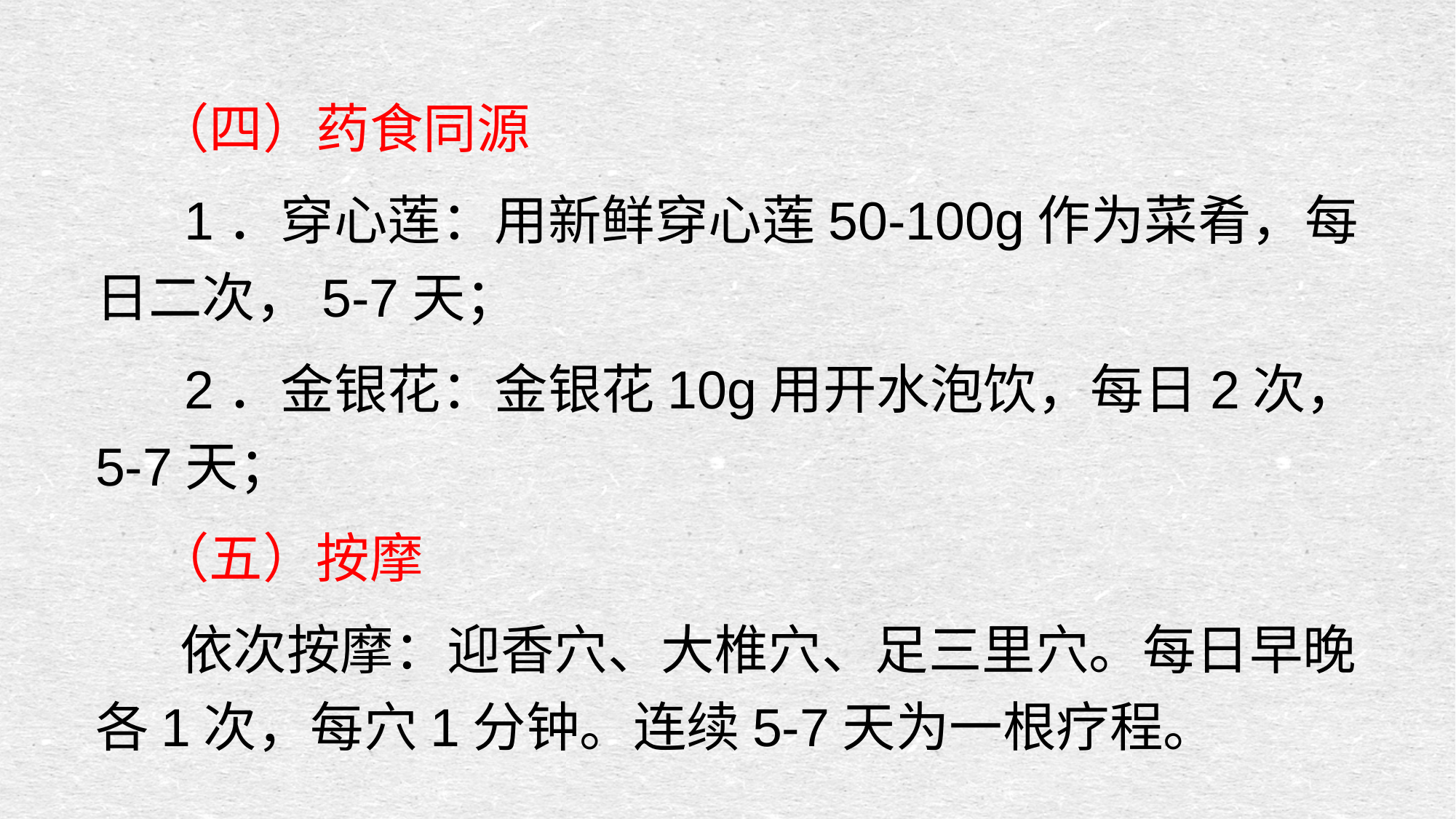

（四）药食同源
      1．穿心莲：用新鲜穿心莲50-100g作为菜肴，每日二次，5-7天；
      2．金银花：金银花10g用开水泡饮，每日2次，5-7天；
    （五）按摩
      依次按摩：迎香穴、大椎穴、足三里穴。每日早晚各1次，每穴1分钟。连续5-7天为一根疗程。